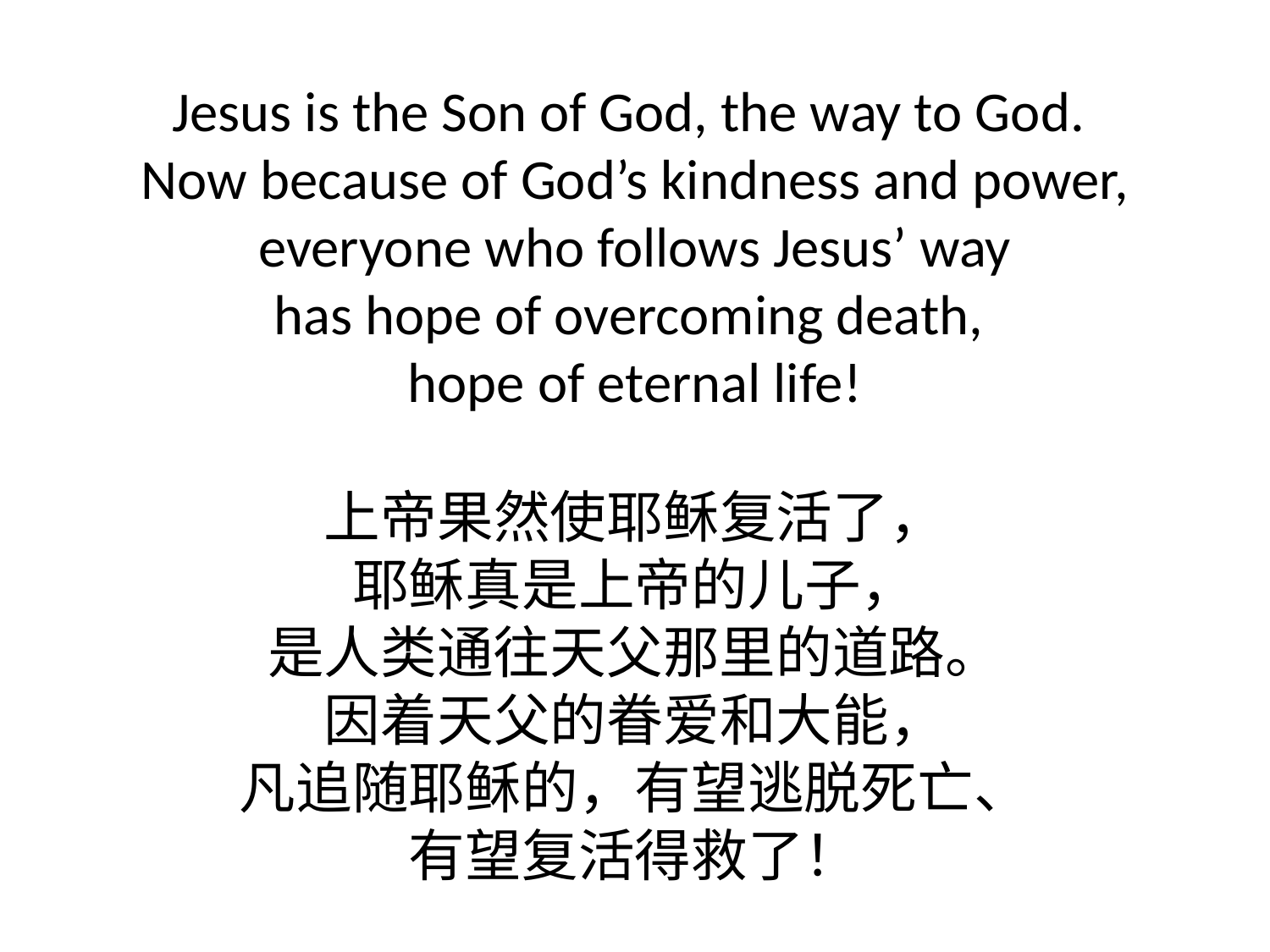

# Jesus is the Son of God, the way to God. Now because of God’s kindness and power, everyone who follows Jesus’ way has hope of overcoming death, hope of eternal life! 上帝果然使耶稣复活了， 耶稣真是上帝的儿子， 是人类通往天父那里的道路。 因着天父的眷爱和大能， 凡追随耶稣的，有望逃脱死亡、 有望复活得救了！